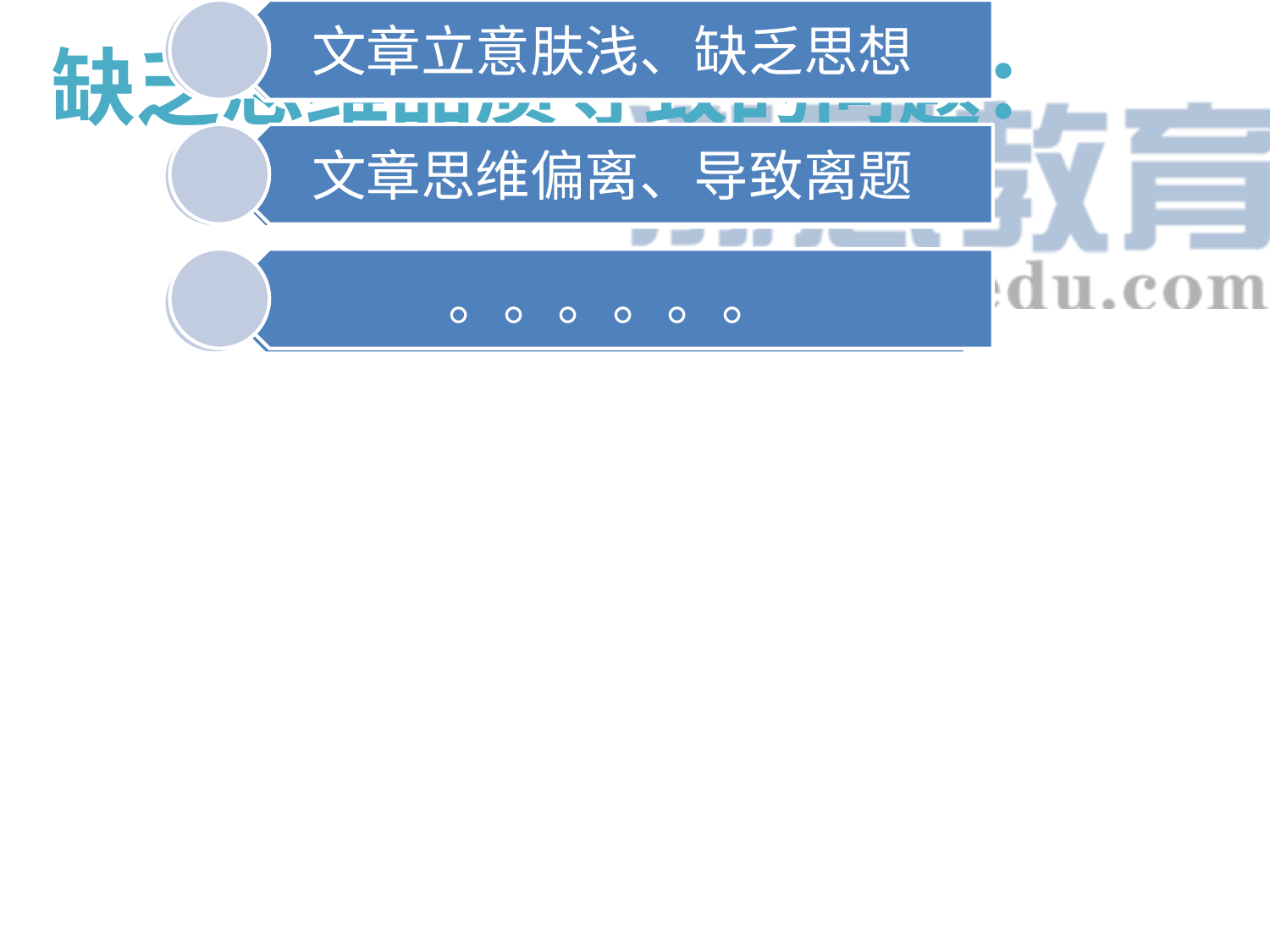

缺乏思维品质导致的问题：
文章缺乏生命力、灵动感
情节构思缺乏思维高度、深度
不能巧取角度、错失有效信息
文章立意肤浅、缺乏思想
文章思维偏离、导致离题
。。。。。。